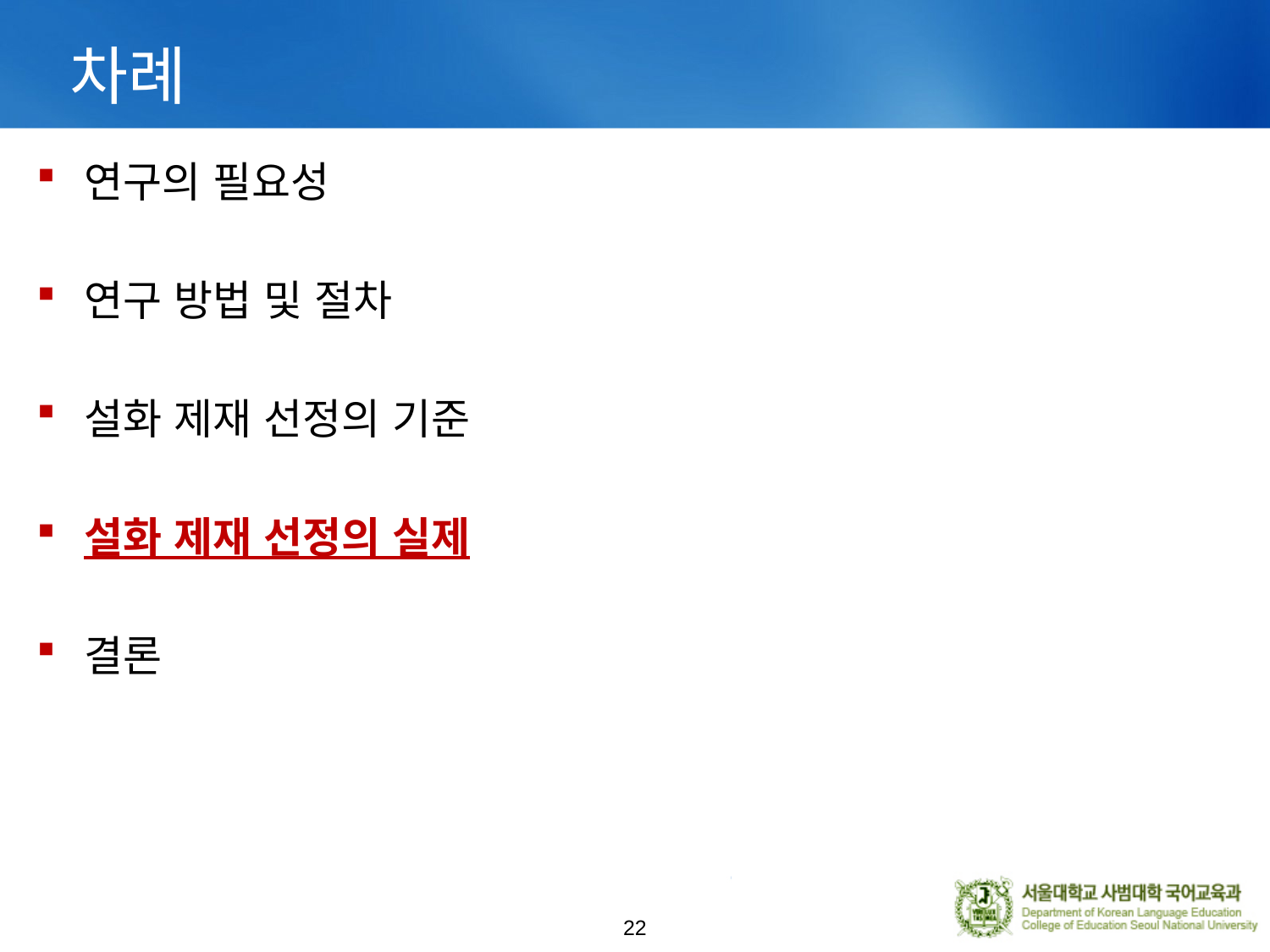

# 차례
연구의 필요성

연구 방법 및 절차

설화 제재 선정의 기준

설화 제재 선정의 실제

결론
22